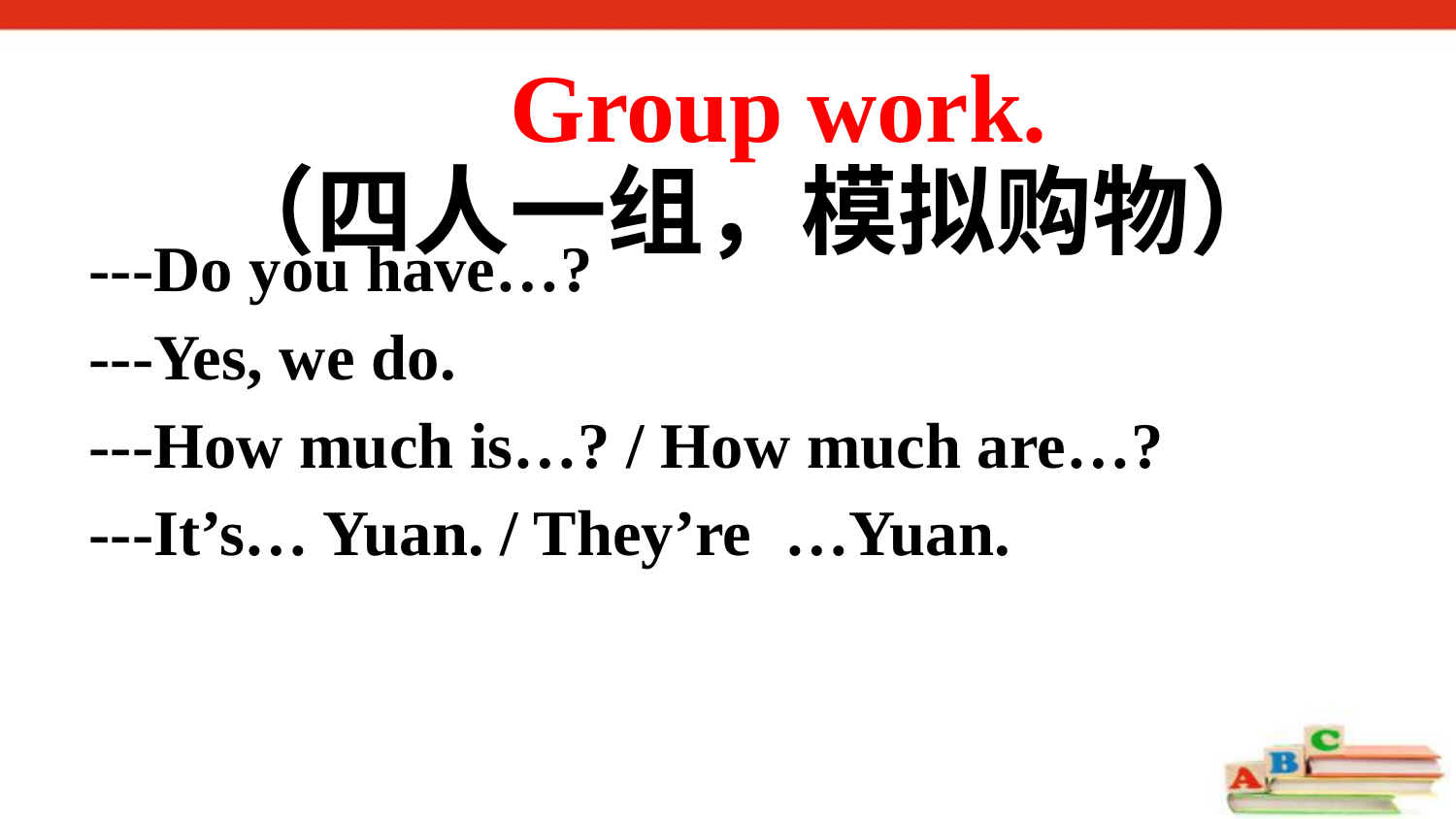

# Group work. （四人一组，模拟购物）
---Do you have…?
---Yes, we do.
---How much is…? / How much are…?
---It’s… Yuan. / They’re  …Yuan.